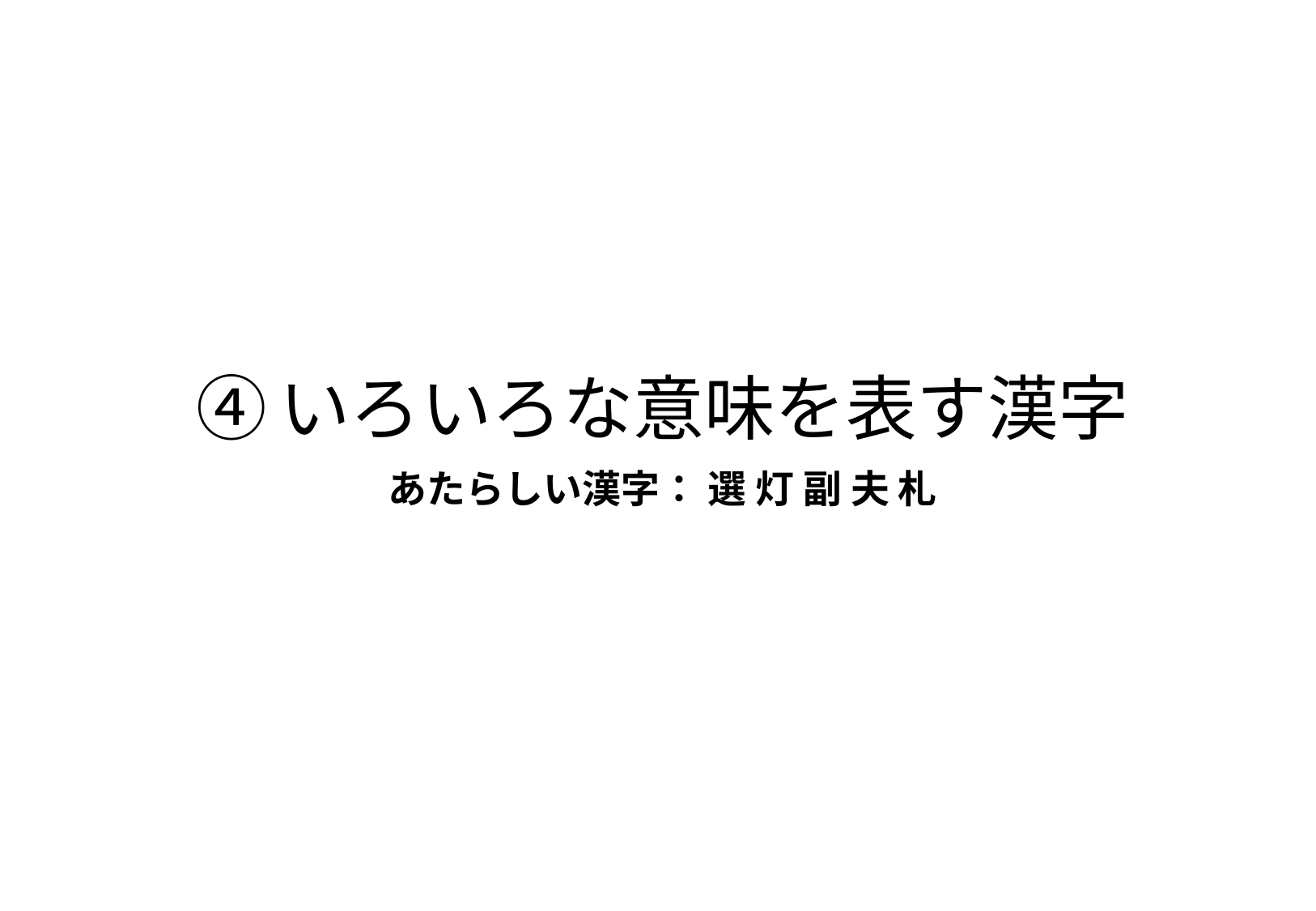

# ④いろいろな意味を表す漢字
あたらしい漢字： 選 灯 副 夫 札